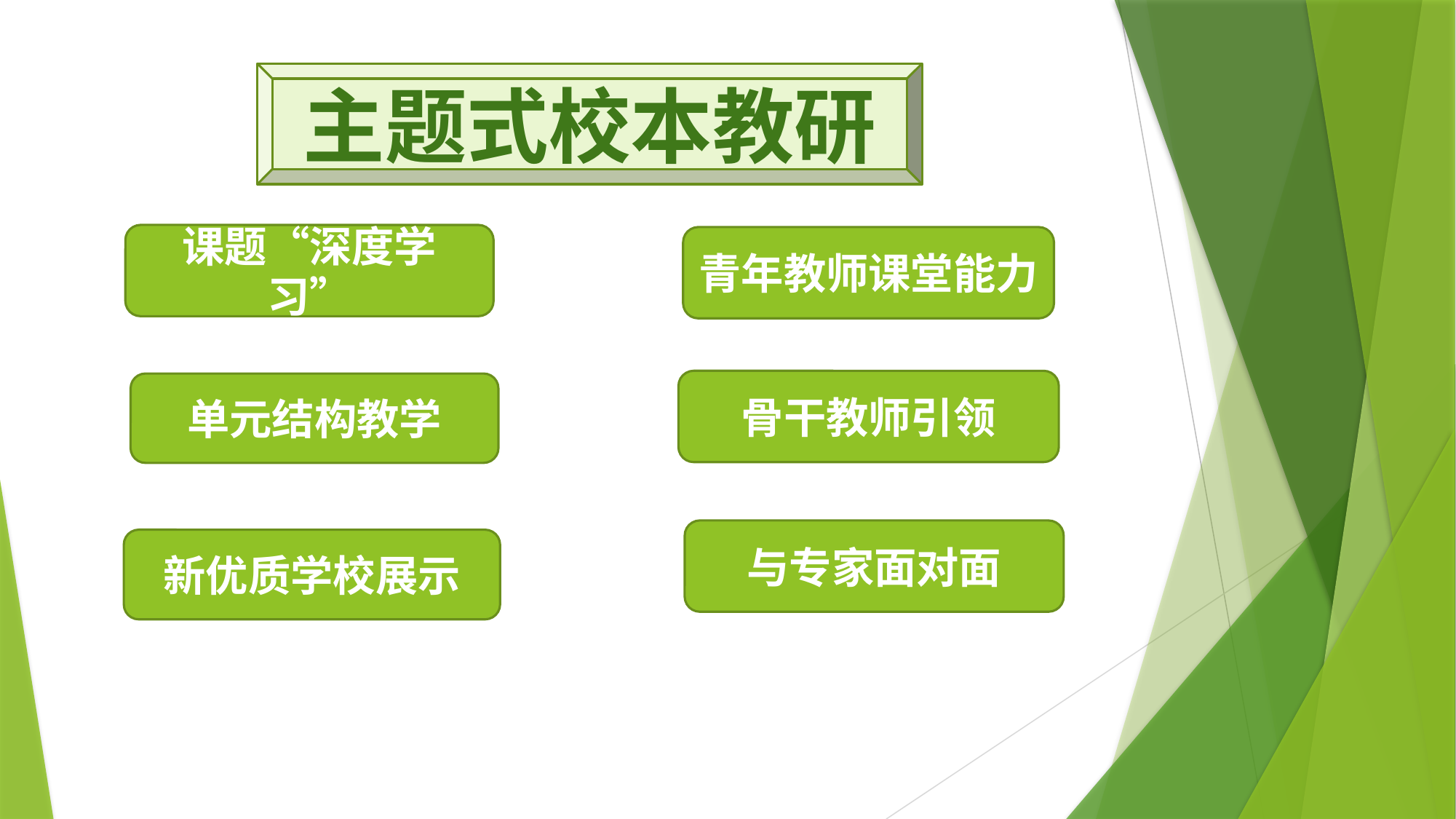

主题式校本教研
课题“深度学习”
青年教师课堂能力

骨干教师引领
单元结构教学
与专家面对面
新优质学校展示